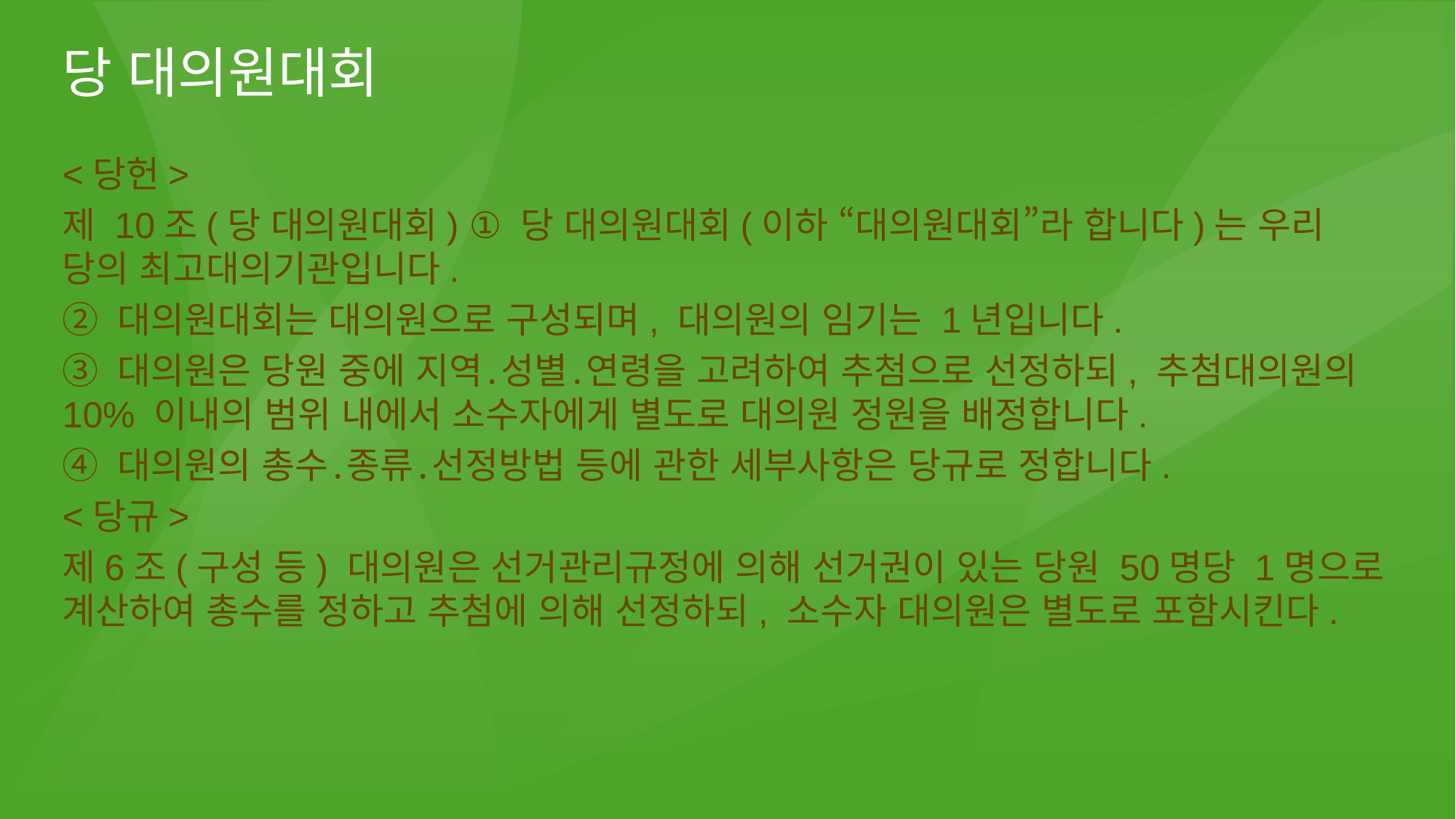

# 당 대의원대회
<당헌>
제 10조(당 대의원대회) ① 당 대의원대회(이하 “대의원대회”라 합니다)는 우리 당의 최고대의기관입니다.
② 대의원대회는 대의원으로 구성되며, 대의원의 임기는 1년입니다.
③ 대의원은 당원 중에 지역․성별․연령을 고려하여 추첨으로 선정하되, 추첨대의원의 10% 이내의 범위 내에서 소수자에게 별도로 대의원 정원을 배정합니다.
④ 대의원의 총수․종류․선정방법 등에 관한 세부사항은 당규로 정합니다.
<당규>
제6조(구성 등) 대의원은 선거관리규정에 의해 선거권이 있는 당원 50명당 1명으로 계산하여 총수를 정하고 추첨에 의해 선정하되, 소수자 대의원은 별도로 포함시킨다.